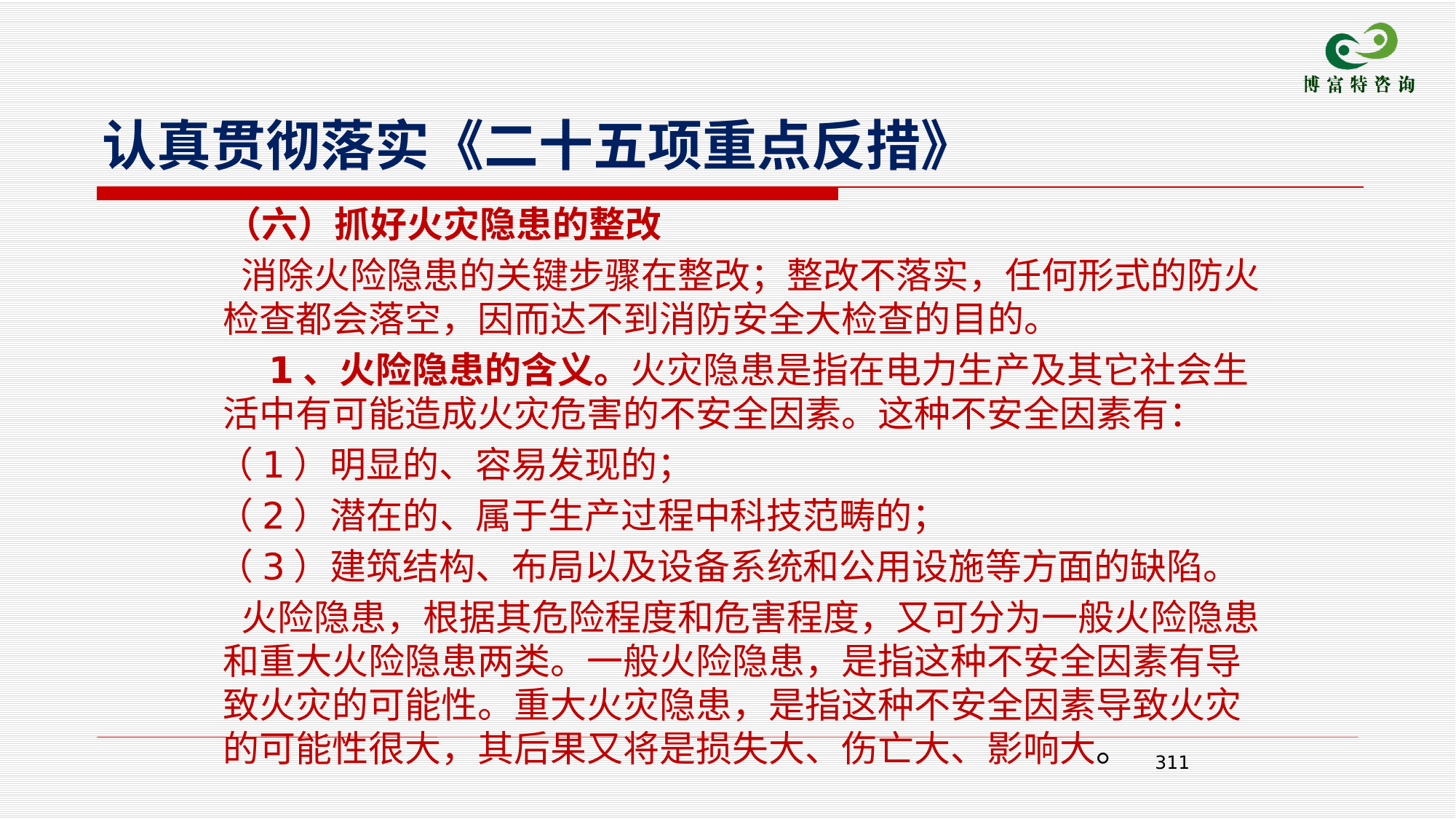

认真贯彻落实《二十五项重点反措》
      （六）抓好火灾隐患的整改
        消除火险隐患的关键步骤在整改；整改不落实，任何形式的防火检查都会落空，因而达不到消防安全大检查的目的。
        1、火险隐患的含义。火灾隐患是指在电力生产及其它社会生活中有可能造成火灾危害的不安全因素。这种不安全因素有：
     （1）明显的、容易发现的；
     （2）潜在的、属于生产过程中科技范畴的；
     （3）建筑结构、布局以及设备系统和公用设施等方面的缺陷。
        火险隐患，根据其危险程度和危害程度，又可分为一般火险隐患和重大火险隐患两类。一般火险隐患，是指这种不安全因素有导致火灾的可能性。重大火灾隐患，是指这种不安全因素导致火灾的可能性很大，其后果又将是损失大、伤亡大、影响大。

311